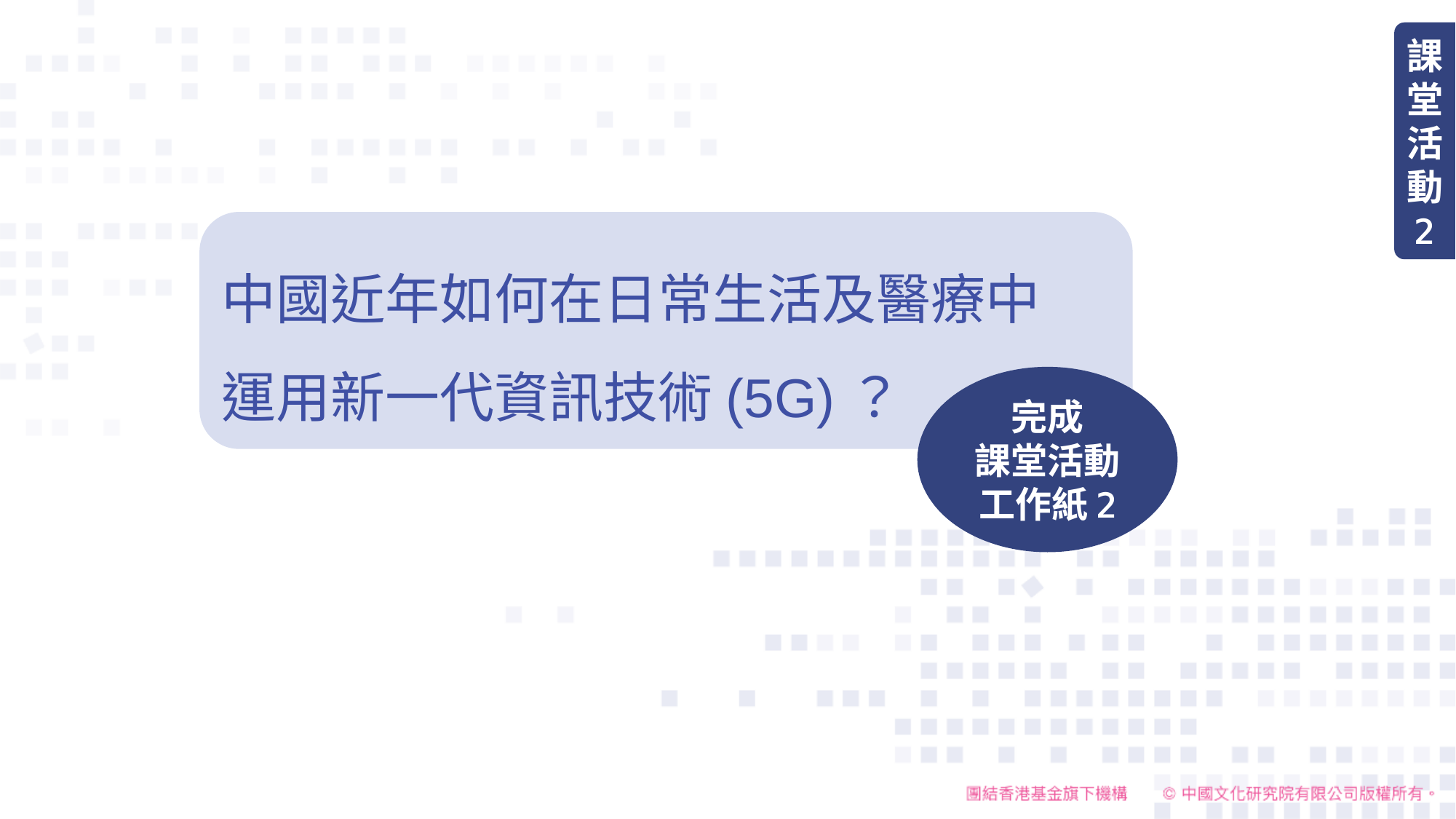

課堂活動
2

中國近年如何在日常生活及醫療中
運用新一代資訊技術(5G)？
完成
課堂活動工作紙2